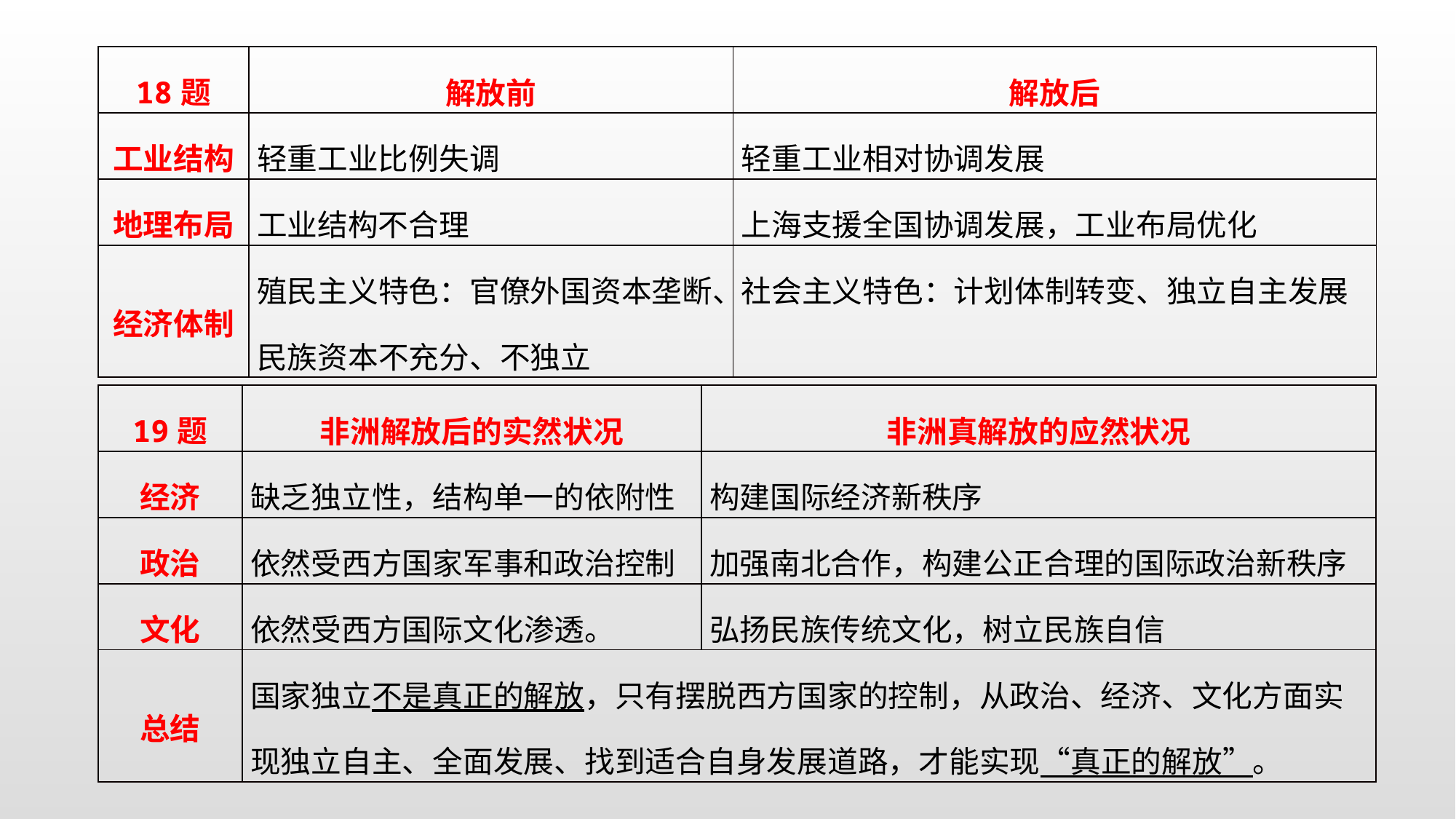

| 18题 | 解放前 | 解放后 |
| --- | --- | --- |
| 工业结构 | 轻重工业比例失调 | 轻重工业相对协调发展 |
| 地理布局 | 工业结构不合理 | 上海支援全国协调发展，工业布局优化 |
| 经济体制 | 殖民主义特色：官僚外国资本垄断、民族资本不充分、不独立 | 社会主义特色：计划体制转变、独立自主发展 |
| 19题 | 非洲解放后的实然状况 | 非洲真解放的应然状况 |
| --- | --- | --- |
| 经济 | 缺乏独立性，结构单一的依附性 | 构建国际经济新秩序 |
| 政治 | 依然受西方国家军事和政治控制 | 加强南北合作，构建公正合理的国际政治新秩序 |
| 文化 | 依然受西方国际文化渗透。 | 弘扬民族传统文化，树立民族自信 |
| 总结 | 国家独立不是真正的解放，只有摆脱西方国家的控制，从政治、经济、文化方面实现独立自主、全面发展、找到适合自身发展道路，才能实现“真正的解放”。 |  |